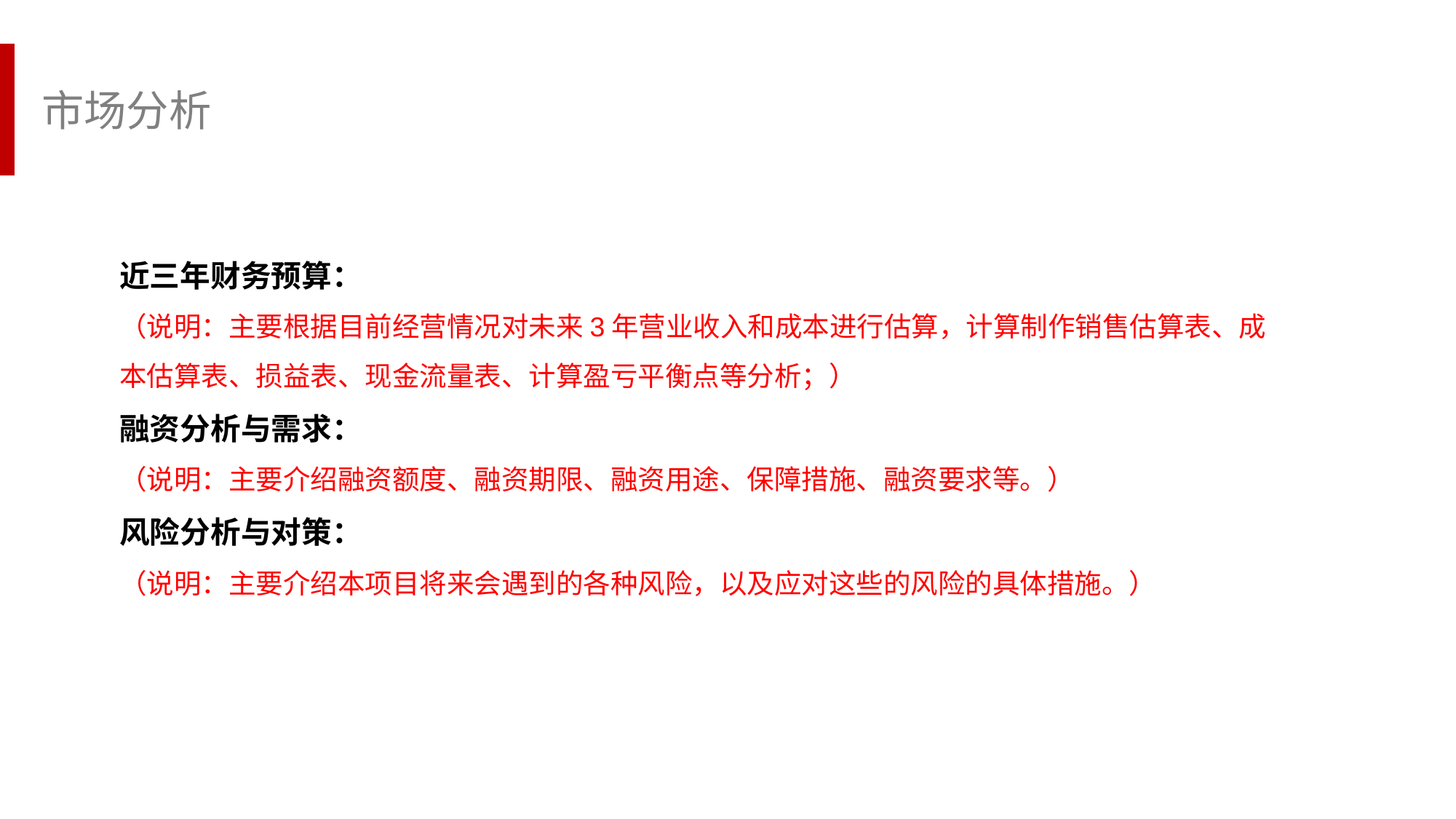

市场分析
近三年财务预算：
（说明：主要根据目前经营情况对未来3年营业收入和成本进行估算，计算制作销售估算表、成本估算表、损益表、现金流量表、计算盈亏平衡点等分析；）
融资分析与需求：
（说明：主要介绍融资额度、融资期限、融资用途、保障措施、融资要求等。）
风险分析与对策：
（说明：主要介绍本项目将来会遇到的各种风险，以及应对这些的风险的具体措施。）